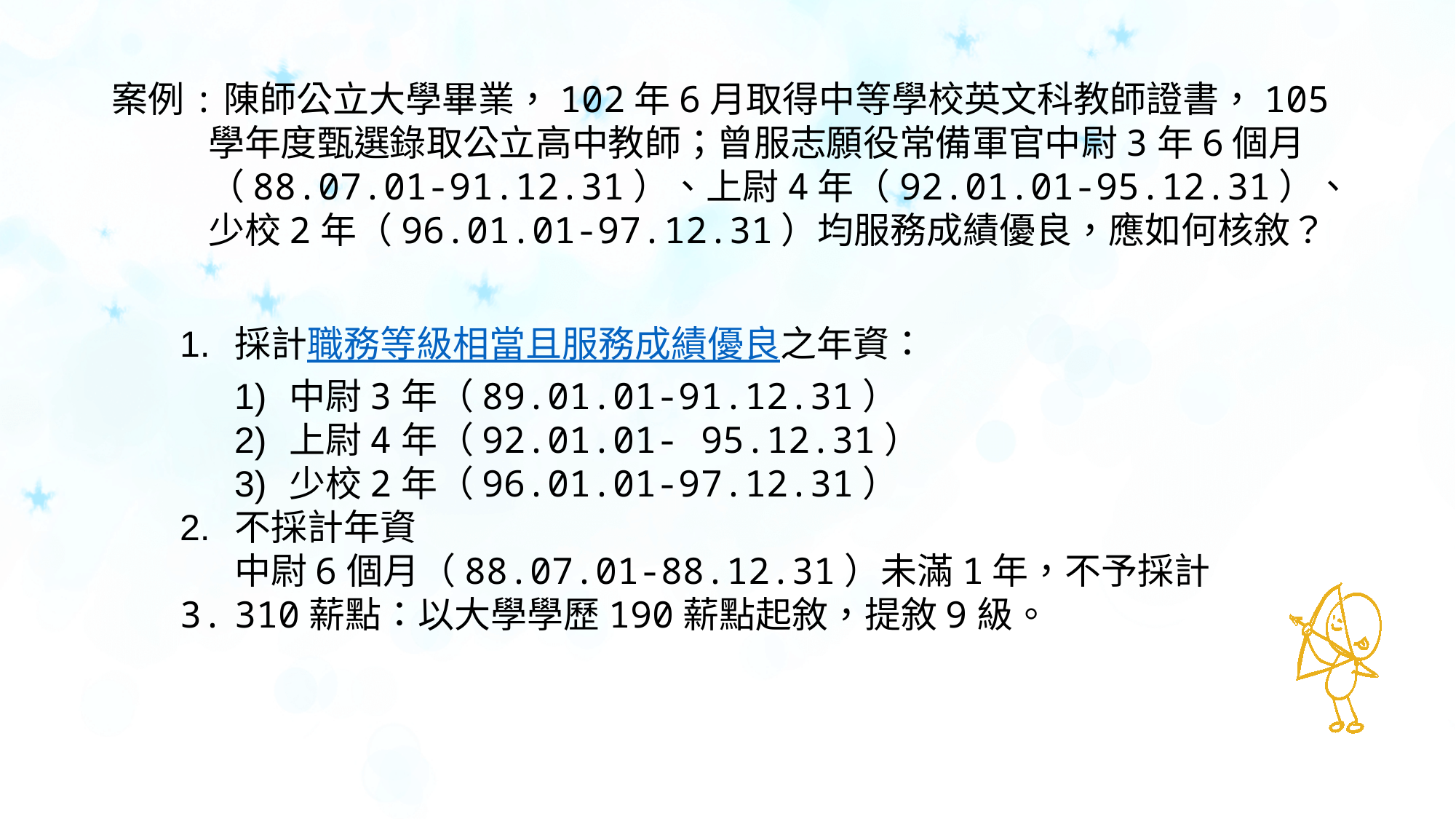

案例:陳師公立大學畢業，102年6月取得中等學校英文科教師證書，105學年度甄選錄取公立高中教師；曾服志願役常備軍官中尉3年6個月（88.07.01-91.12.31）、上尉4年（92.01.01-95.12.31）、少校2年（96.01.01-97.12.31）均服務成績優良，應如何核敘？
採計職務等級相當且服務成績優良之年資：
中尉3年（89.01.01-91.12.31）
上尉4年（92.01.01- 95.12.31）
少校2年（96.01.01-97.12.31）
不採計年資
中尉6個月（88.07.01-88.12.31）未滿1年，不予採計
310薪點：以大學學歷190薪點起敘，提敘9級。